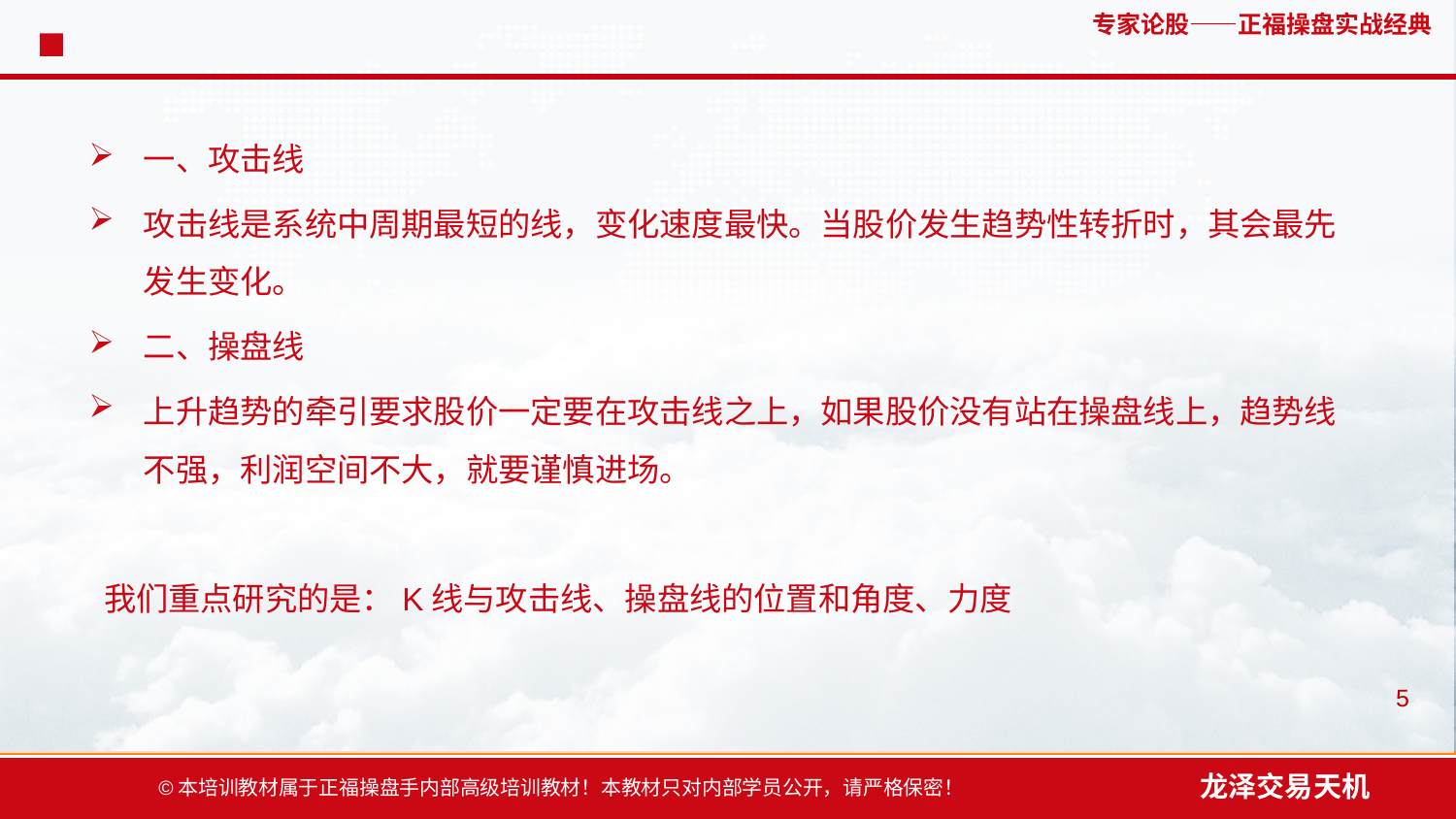

#
一、攻击线
攻击线是系统中周期最短的线，变化速度最快。当股价发生趋势性转折时，其会最先发生变化。
二、操盘线
上升趋势的牵引要求股价一定要在攻击线之上，如果股价没有站在操盘线上，趋势线不强，利润空间不大，就要谨慎进场。

 我们重点研究的是：K线与攻击线、操盘线的位置和角度、力度